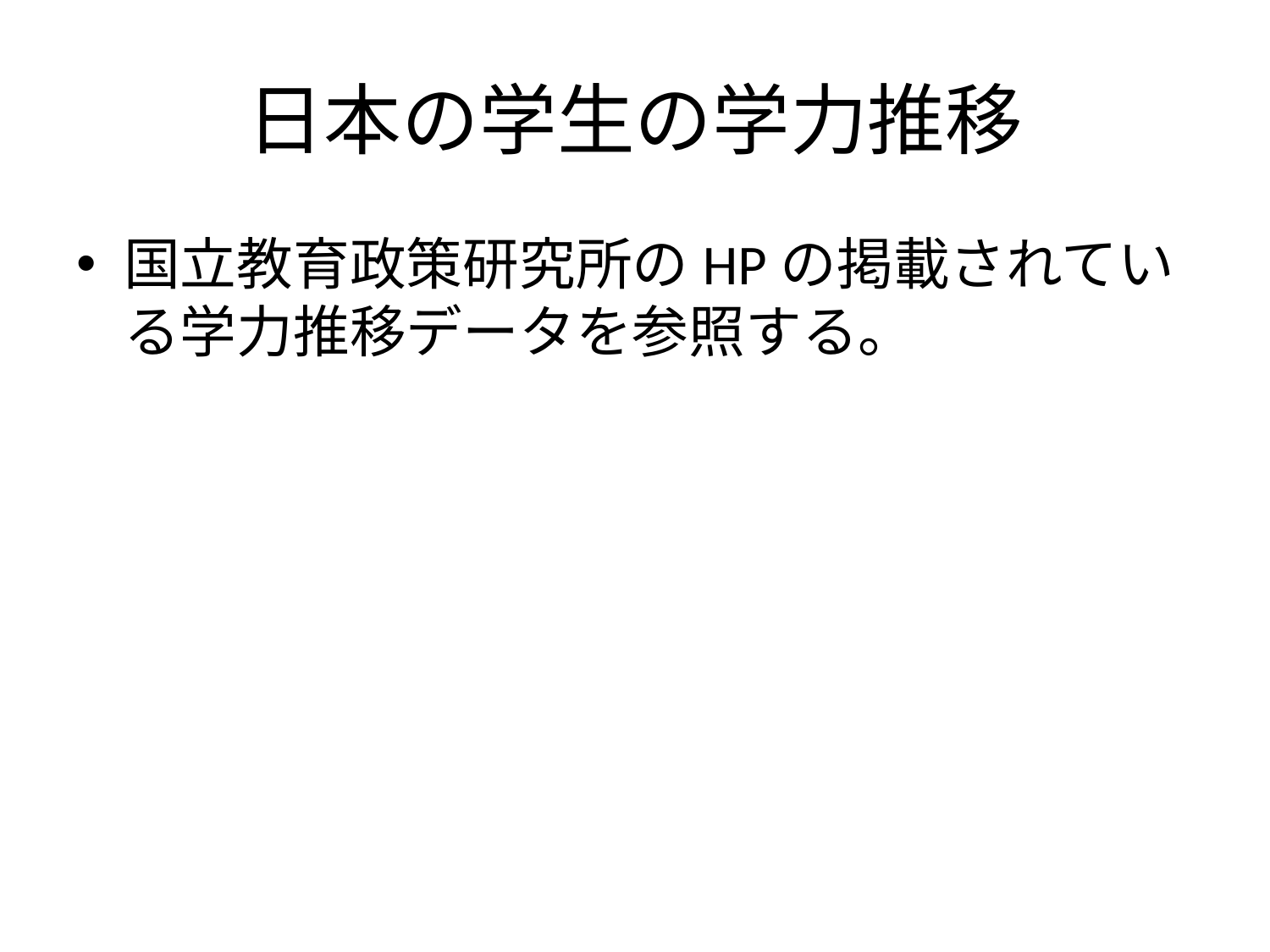

# 日本の学生の学力推移
国立教育政策研究所のHPの掲載されている学力推移データを参照する。